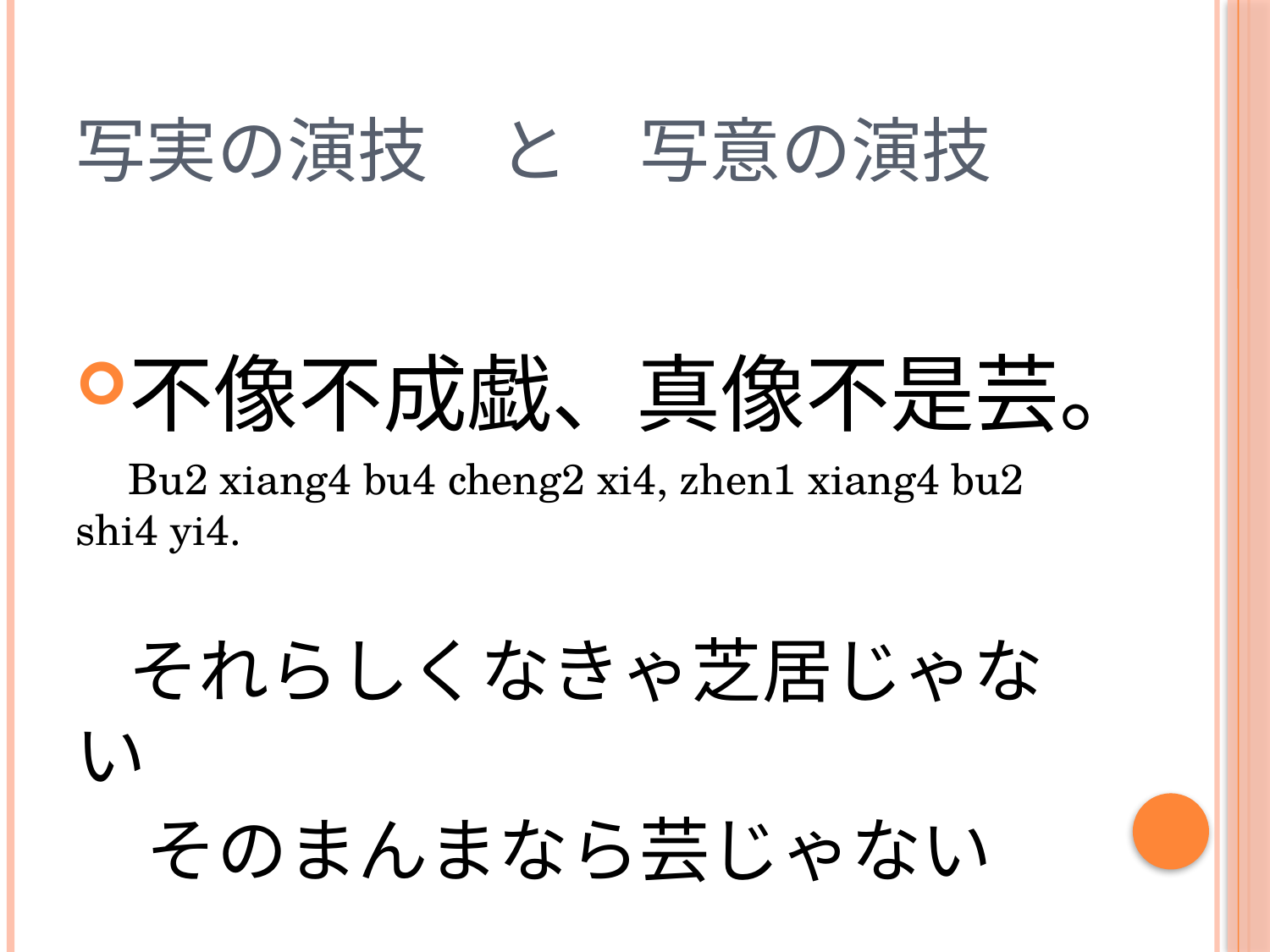

# 写実の演技　と　写意の演技

不像不成戯、真像不是芸。
　Bu2 xiang4 bu4 cheng2 xi4, zhen1 xiang4 bu2 shi4 yi4.

　 それらしくなきゃ芝居じゃない
　そのまんまなら芸じゃない